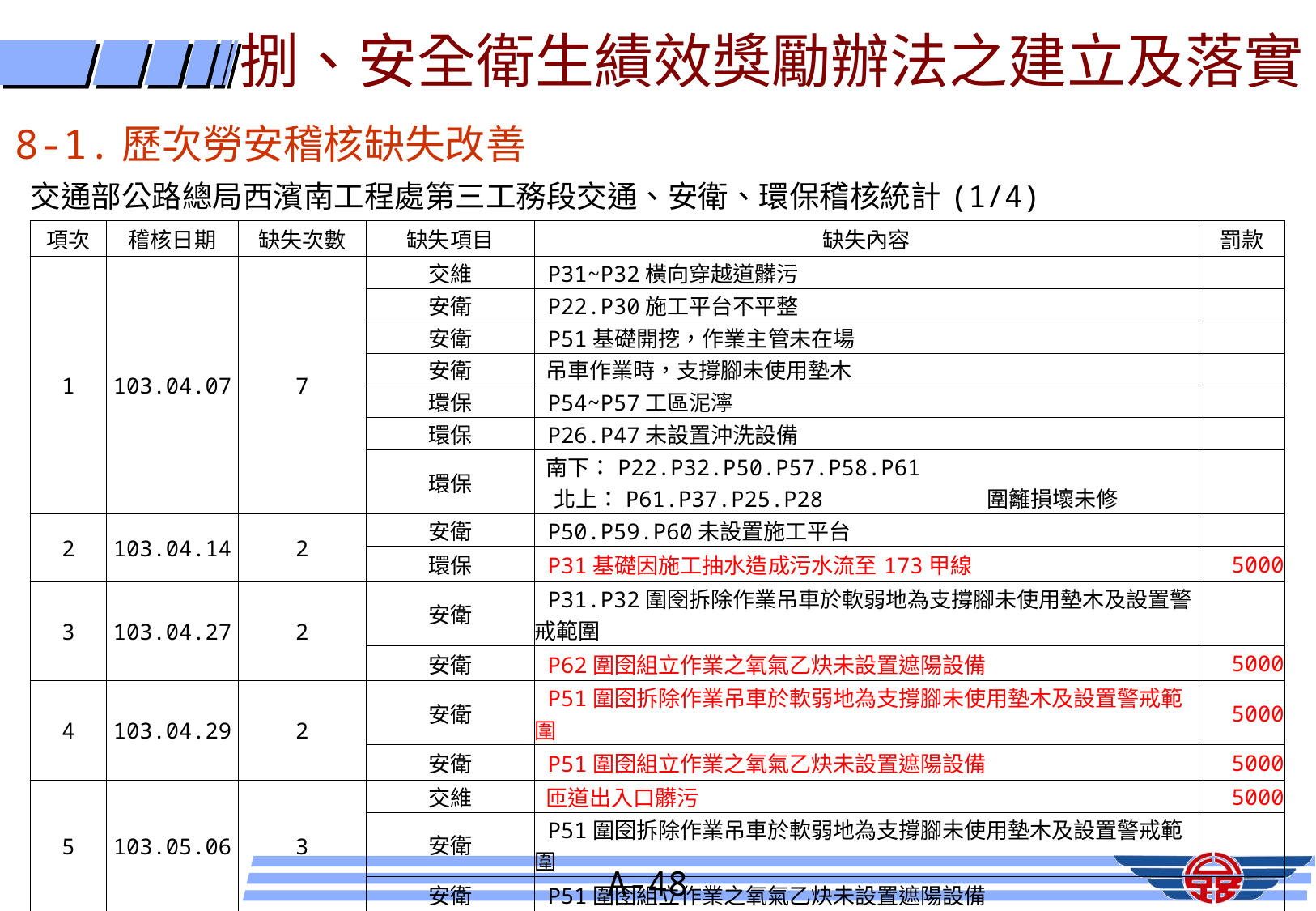

捌、安全衛生績效獎勵辦法之建立及落實
8-1.歷次勞安稽核缺失改善
| 交通部公路總局西濱南工程處第三工務段交通、安衛、環保稽核統計(1/4) |  |  |  |  |  |
| --- | --- | --- | --- | --- | --- |
| 項次 | 稽核日期 | 缺失次數 | 缺失項目 | 缺失內容 | 罰款 |
| 1 | 103.04.07 | 7 | 交維 | P31~P32橫向穿越道髒污 |  |
|  |  |  | 安衛 | P22.P30施工平台不平整 |  |
|  |  |  | 安衛 | P51基礎開挖，作業主管未在場 |  |
|  |  |  | 安衛 | 吊車作業時，支撐腳未使用墊木 |  |
|  |  |  | 環保 | P54~P57工區泥濘 |  |
|  |  |  | 環保 | P26.P47未設置沖洗設備 |  |
|  |  |  | 環保 | 南下：P22.P32.P50.P57.P58.P61 北上：P61.P37.P25.P28 圍籬損壞未修 |  |
| 2 | 103.04.14 | 2 | 安衛 | P50.P59.P60未設置施工平台 |  |
|  |  |  | 環保 | P31基礎因施工抽水造成污水流至173甲線 | 5000 |
| 3 | 103.04.27 | 2 | 安衛 | P31.P32圍囹拆除作業吊車於軟弱地為支撐腳未使用墊木及設置警戒範圍 |  |
|  |  |  | 安衛 | P62圍囹組立作業之氧氣乙炔未設置遮陽設備 | 5000 |
| 4 | 103.04.29 | 2 | 安衛 | P51圍囹拆除作業吊車於軟弱地為支撐腳未使用墊木及設置警戒範圍 | 5000 |
|  |  |  | 安衛 | P51圍囹組立作業之氧氣乙炔未設置遮陽設備 | 5000 |
| 5 | 103.05.06 | 3 | 交維 | 匝道出入口髒污 | 5000 |
|  |  |  | 安衛 | P51圍囹拆除作業吊車於軟弱地為支撐腳未使用墊木及設置警戒範圍 |  |
|  |  |  | 安衛 | P51圍囹組立作業之氧氣乙炔未設置遮陽設備 |  |